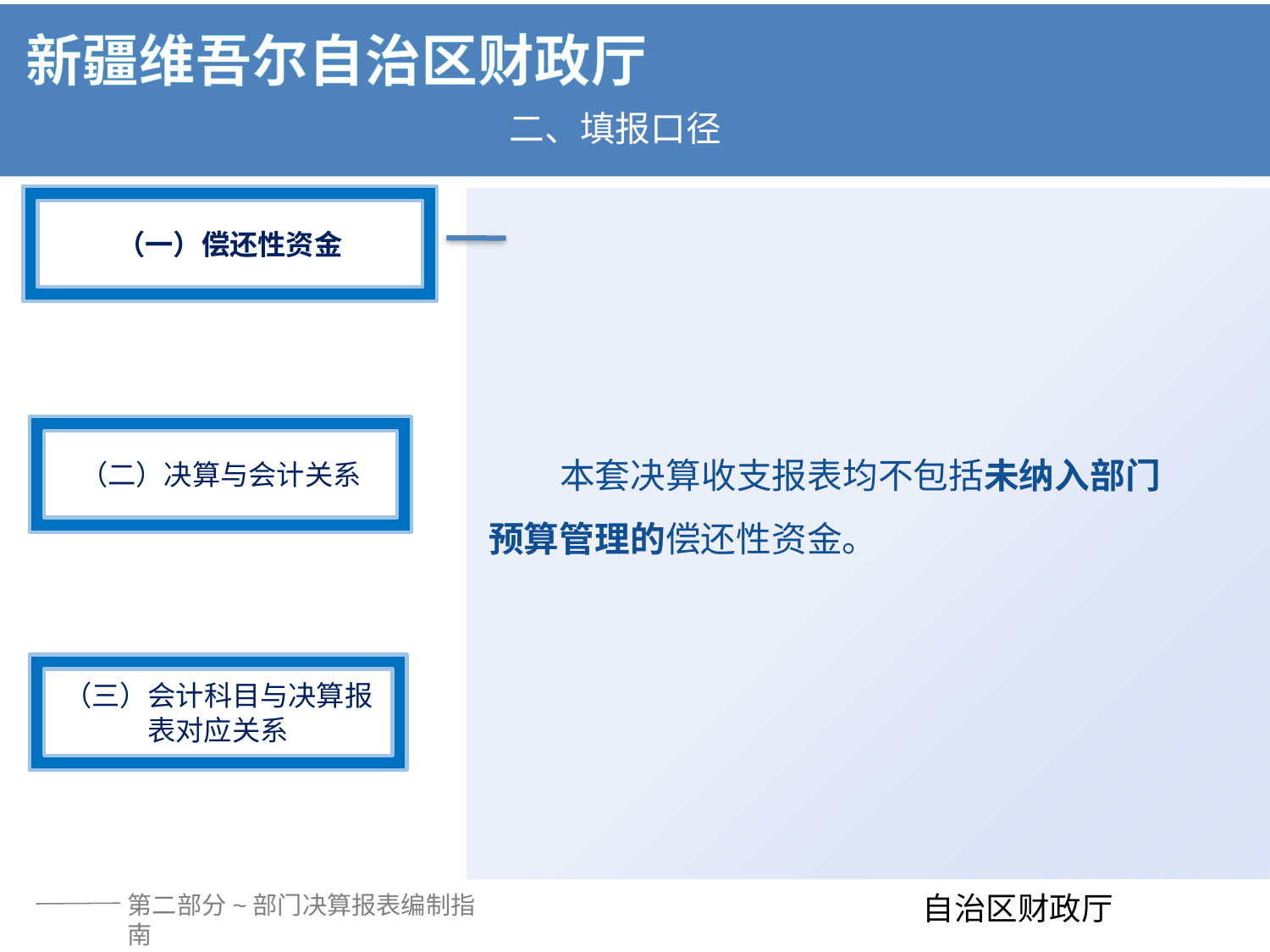

二、填报口径
（一）偿还性资金

        本套决算收支报表均不包括未纳入部门预算管理的偿还性资金。
（二）决算与会计关系
（三）会计科目与决算报表对应关系
第二部分~部门决算报表编制指南
15